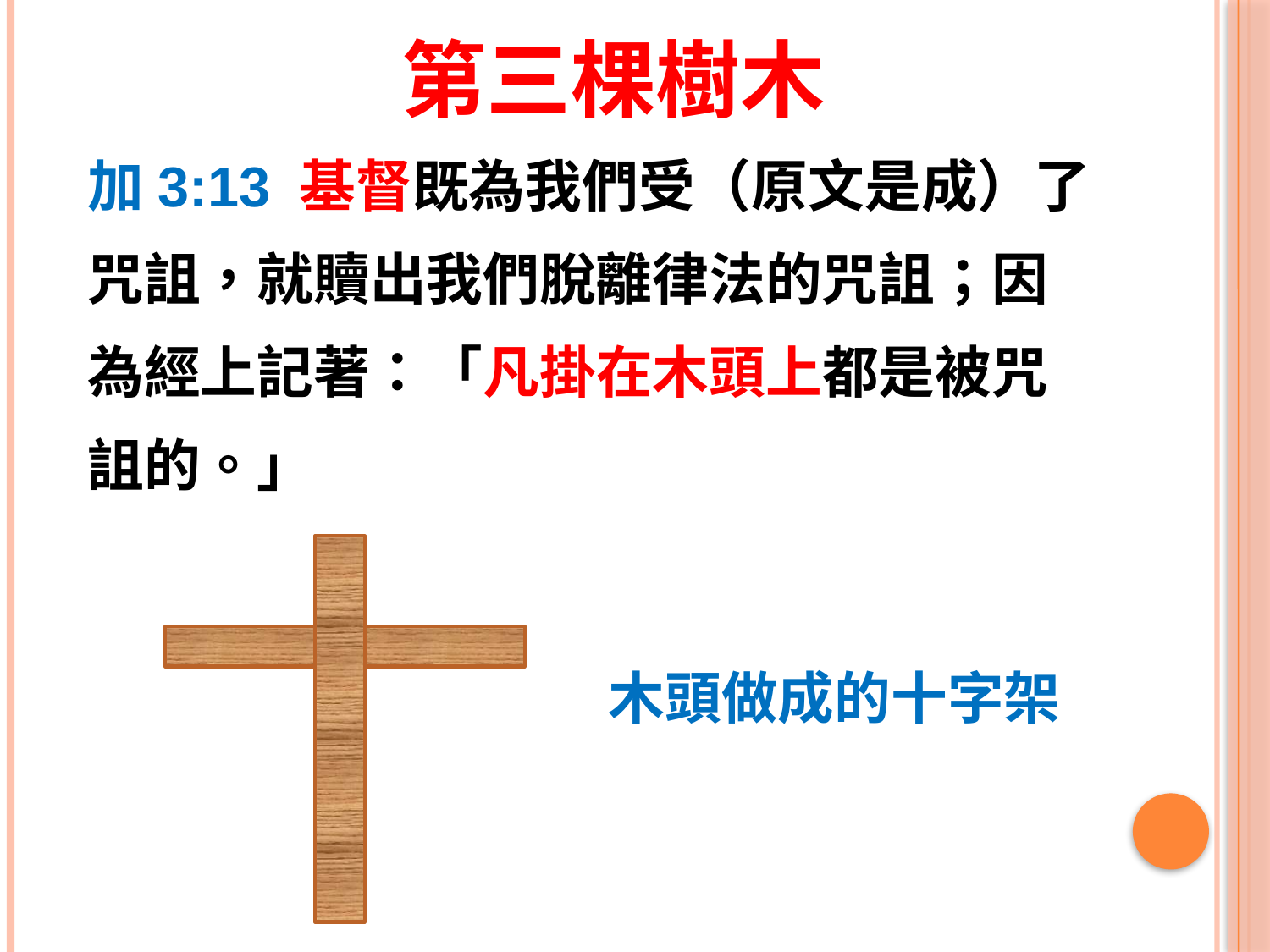

# 第三棵樹木
加3:13 基督既為我們受（原文是成）了
咒詛，就贖出我們脫離律法的咒詛；因
為經上記著：「凡掛在木頭上都是被咒
詛的。」

木頭做成的十字架